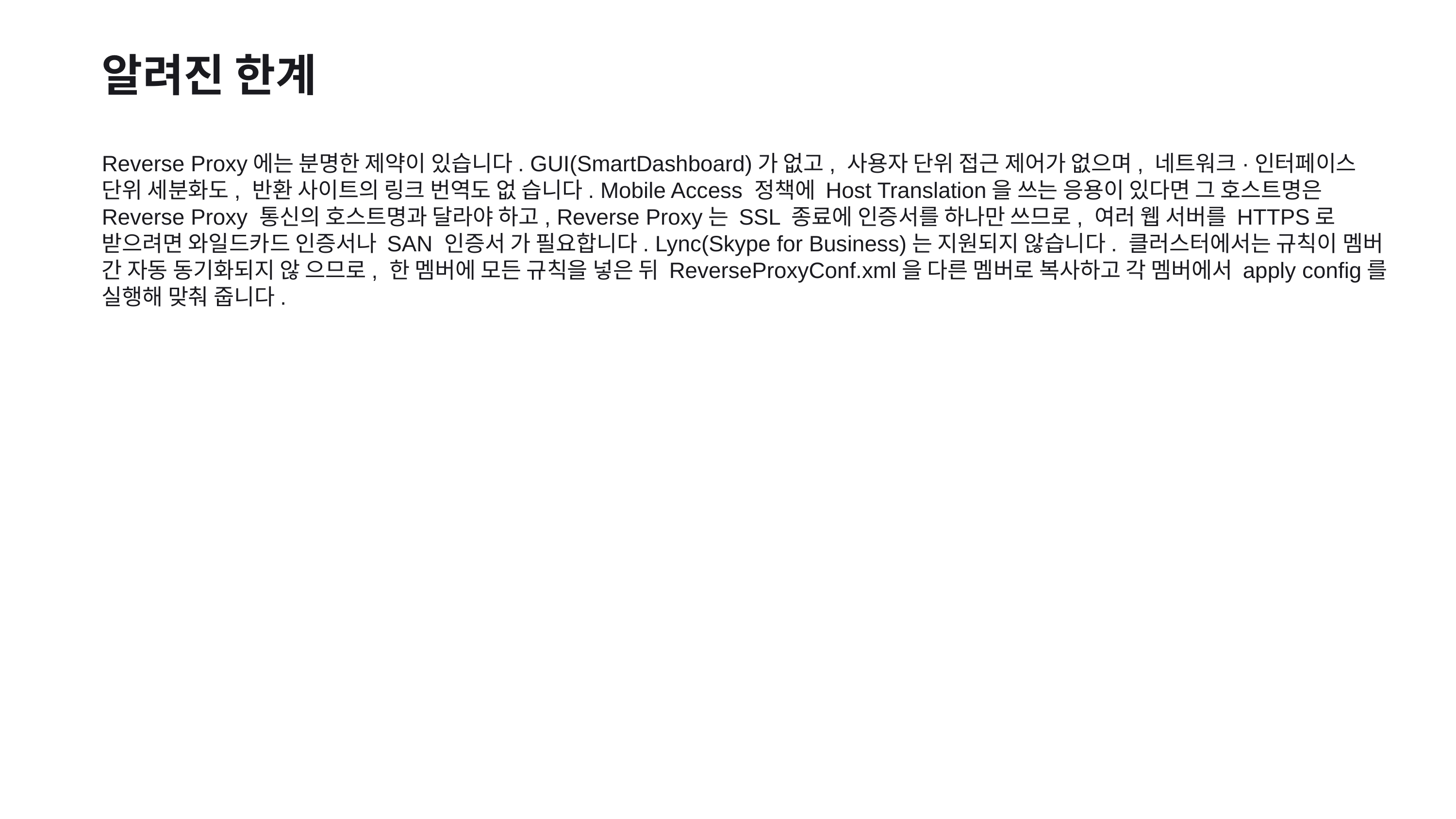

알려진 한계
Reverse Proxy에는 분명한 제약이 있습니다. GUI(SmartDashboard)가 없고, 사용자 단위 접근 제어가 없으며, 네트워크·인터페이스 단위 세분화도, 반환 사이트의 링크 번역도 없 습니다. Mobile Access 정책에 Host Translation을 쓰는 응용이 있다면 그 호스트명은 Reverse Proxy 통신의 호스트명과 달라야 하고, Reverse Proxy는 SSL 종료에 인증서를 하나만 쓰므로, 여러 웹 서버를 HTTPS로 받으려면 와일드카드 인증서나 SAN 인증서 가 필요합니다. Lync(Skype for Business)는 지원되지 않습니다. 클러스터에서는 규칙이 멤버 간 자동 동기화되지 않 으므로, 한 멤버에 모든 규칙을 넣은 뒤 ReverseProxyConf.xml을 다른 멤버로 복사하고 각 멤버에서 apply config를 실행해 맞춰 줍니다.